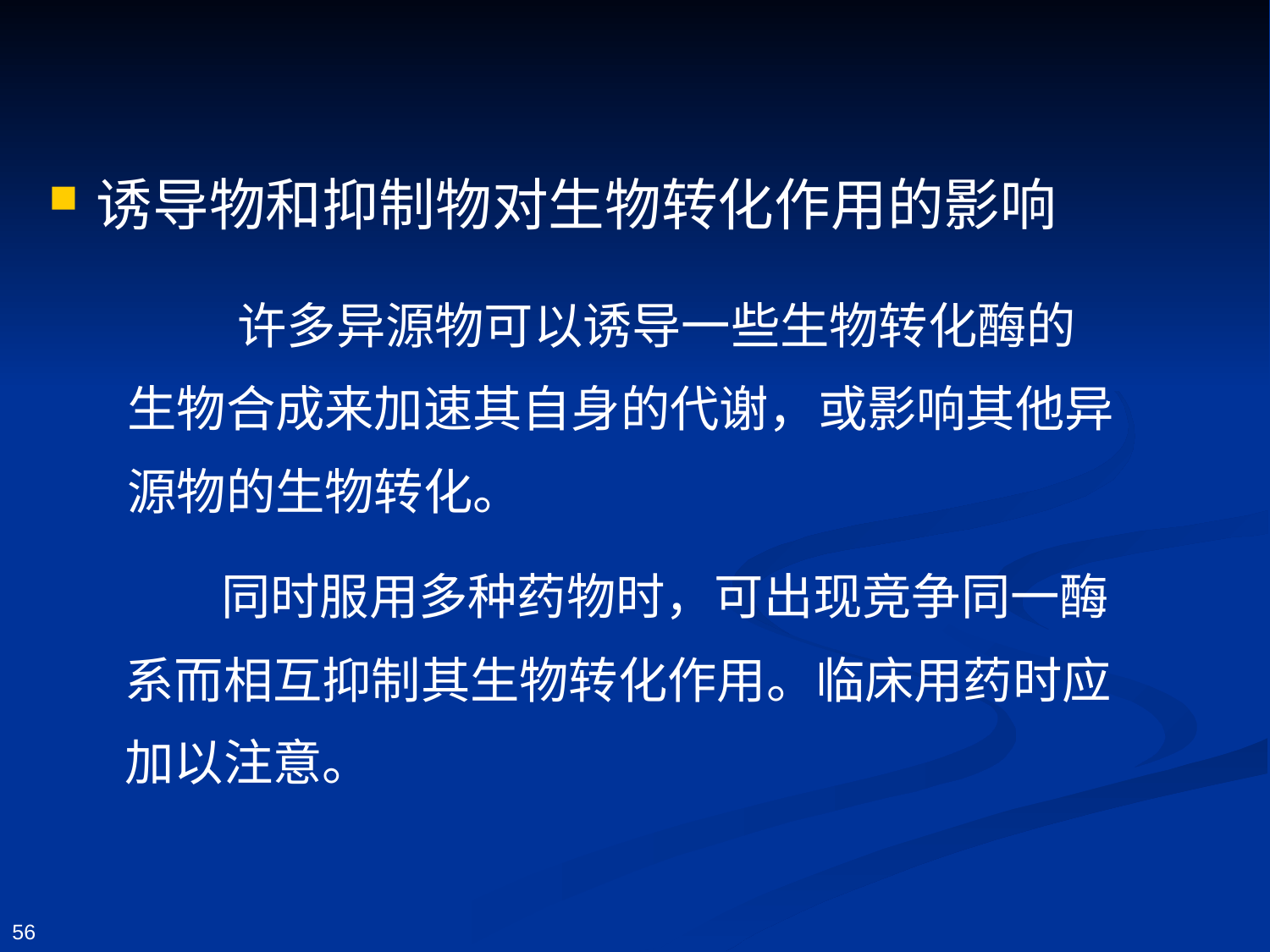

诱导物和抑制物对生物转化作用的影响
 许多异源物可以诱导一些生物转化酶的生物合成来加速其自身的代谢，或影响其他异源物的生物转化。
            同时服用多种药物时，可出现竞争同一酶系而相互抑制其生物转化作用。临床用药时应加以注意。
56